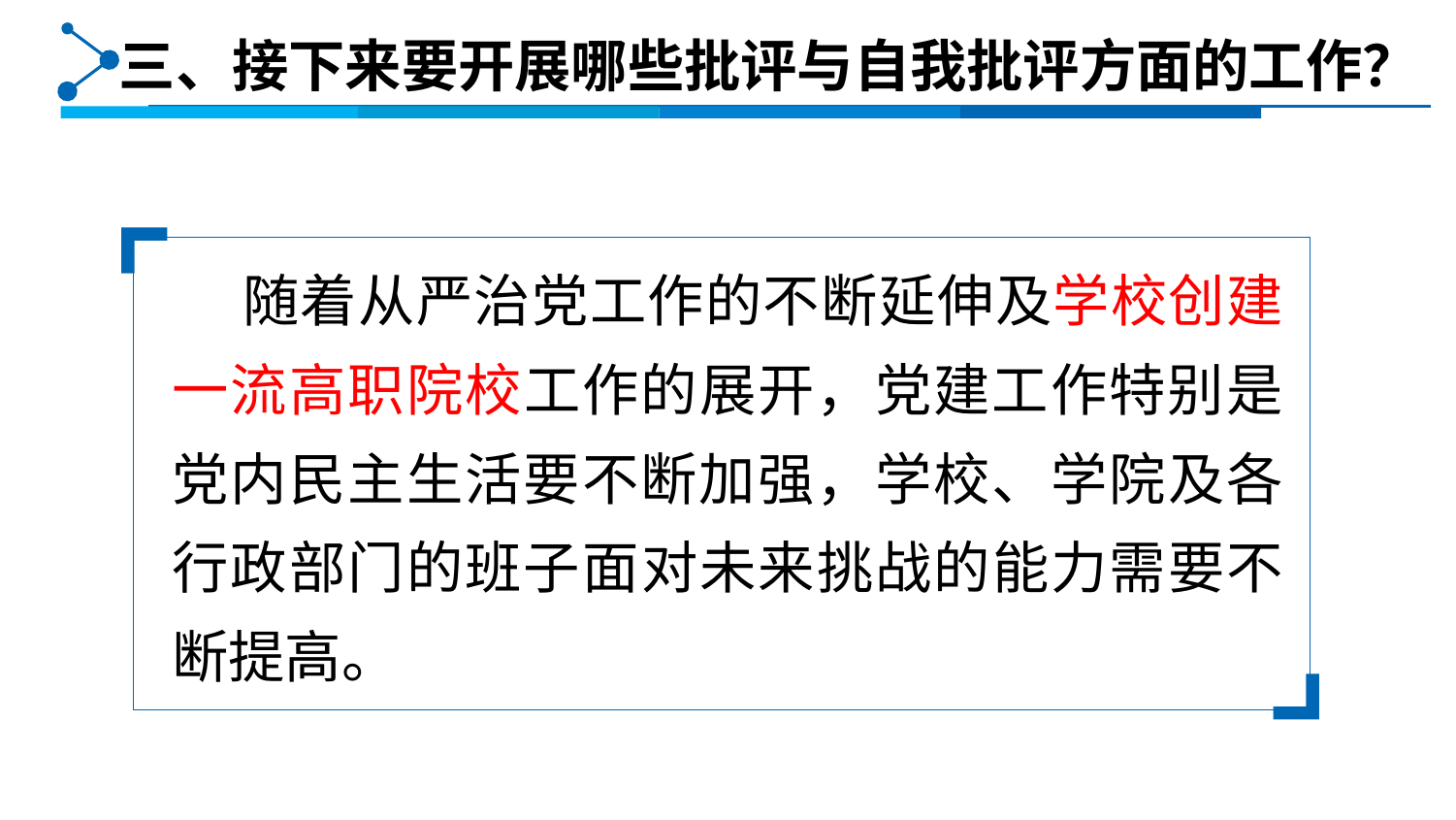

三、接下来要开展哪些批评与自我批评方面的工作？

    随着从严治党工作的不断延伸及学校创建一流高职院校工作的展开，党建工作特别是党内民主生活要不断加强，学校、学院及各行政部门的班子面对未来挑战的能力需要不断提高。